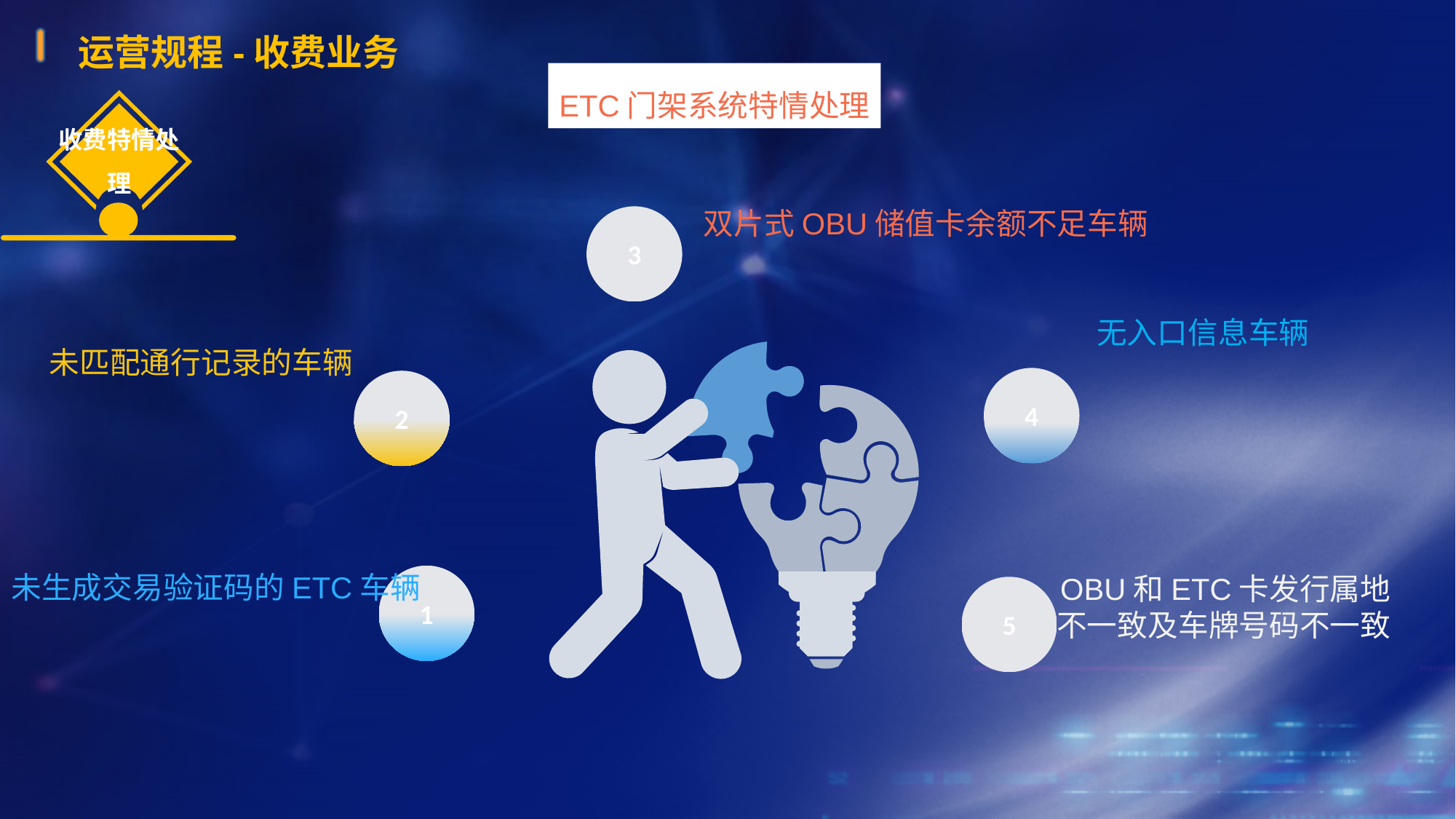

运营规程-收费业务
ETC门架系统特情处理
收费特情处理
双片式OBU储值卡余额不足车辆

3
无入口信息车辆
未匹配通行记录的车辆

4
2
未生成交易验证码的ETC车辆
OBU和ETC卡发行属地不一致及车牌号码不一致
1
5